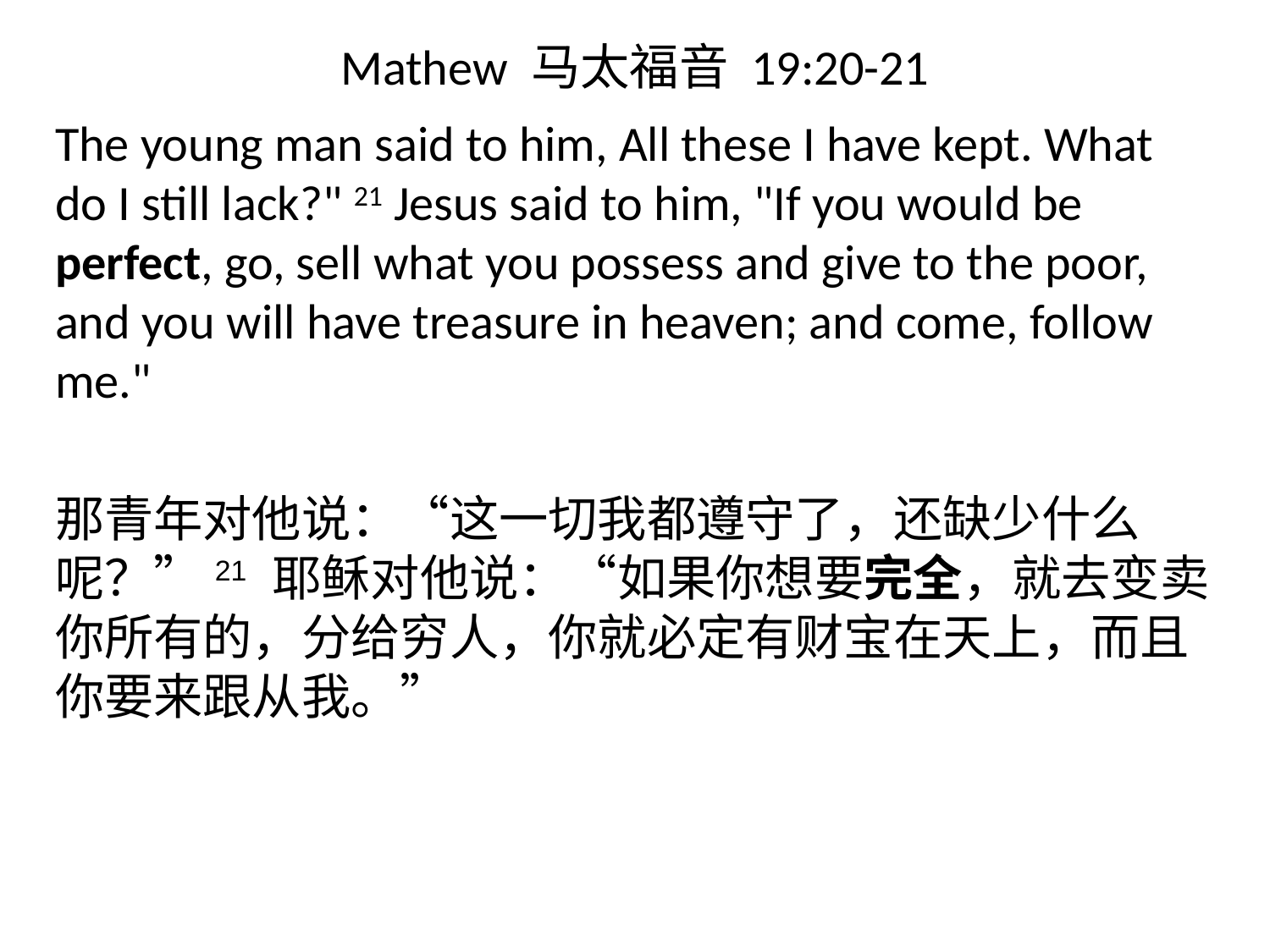

# Mathew 马太福音 19:20-21
The young man said to him, All these I have kept. What do I still lack?" 21 Jesus said to him, "If you would be perfect, go, sell what you possess and give to the poor, and you will have treasure in heaven; and come, follow me."

那青年对他说：“这一切我都遵守了，还缺少什么呢？”21 耶稣对他说：“如果你想要完全，就去变卖你所有的，分给穷人，你就必定有财宝在天上，而且你要来跟从我。”